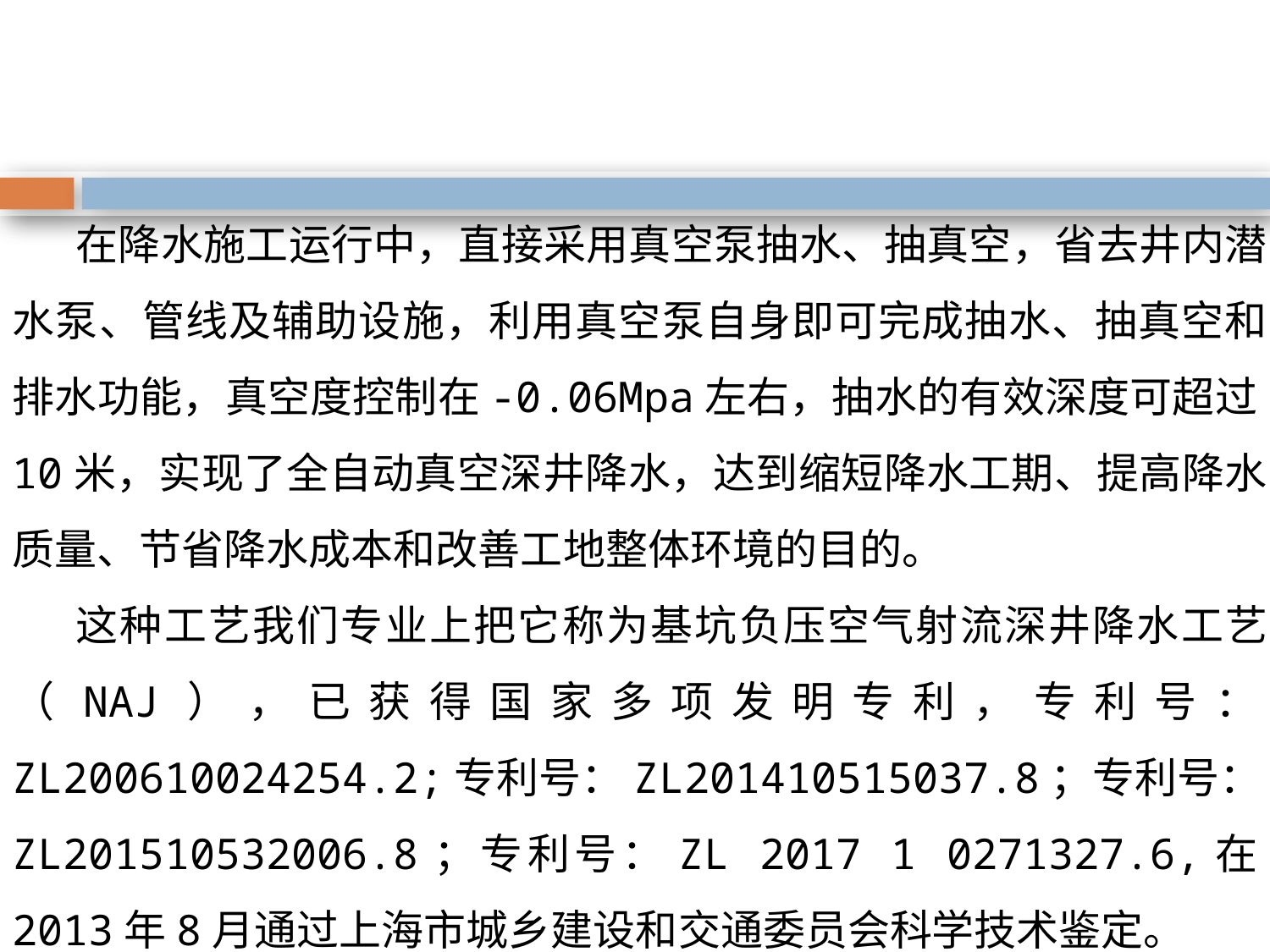

在降水施工运行中，直接采用真空泵抽水、抽真空，省去井内潜水泵、管线及辅助设施，利用真空泵自身即可完成抽水、抽真空和排水功能，真空度控制在-0.06Mpa左右，抽水的有效深度可超过10米，实现了全自动真空深井降水，达到缩短降水工期、提高降水质量、节省降水成本和改善工地整体环境的目的。
这种工艺我们专业上把它称为基坑负压空气射流深井降水工艺（NAJ），已获得国家多项发明专利，专利号：ZL200610024254.2;专利号：ZL201410515037.8；专利号：ZL201510532006.8；专利号：ZL 2017 1 0271327.6,在2013年8月通过上海市城乡建设和交通委员会科学技术鉴定。